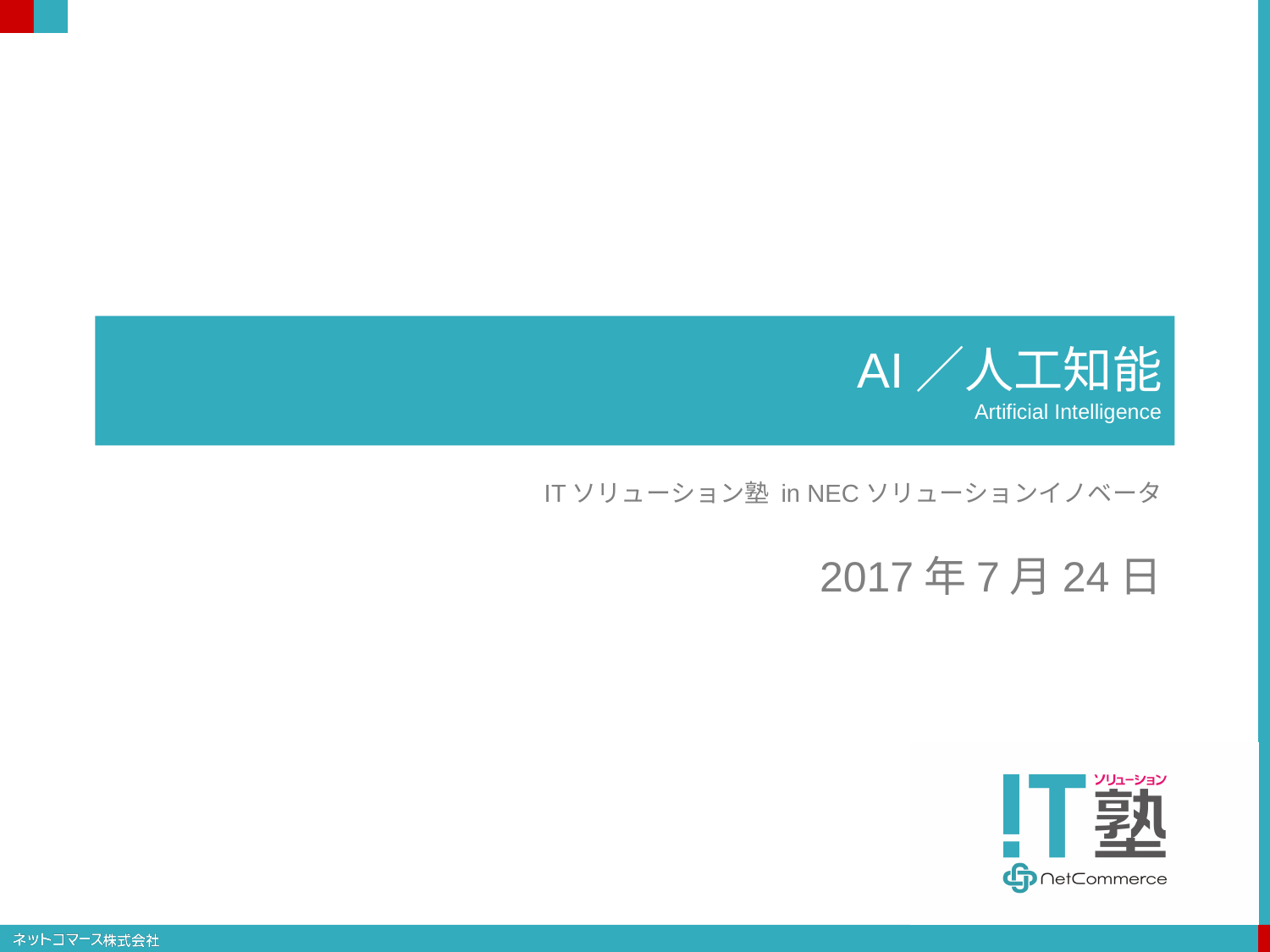

# AI／人工知能 Artificial Intelligence
ITソリューション塾 in NECソリューションイノベータ

2017年7月24日